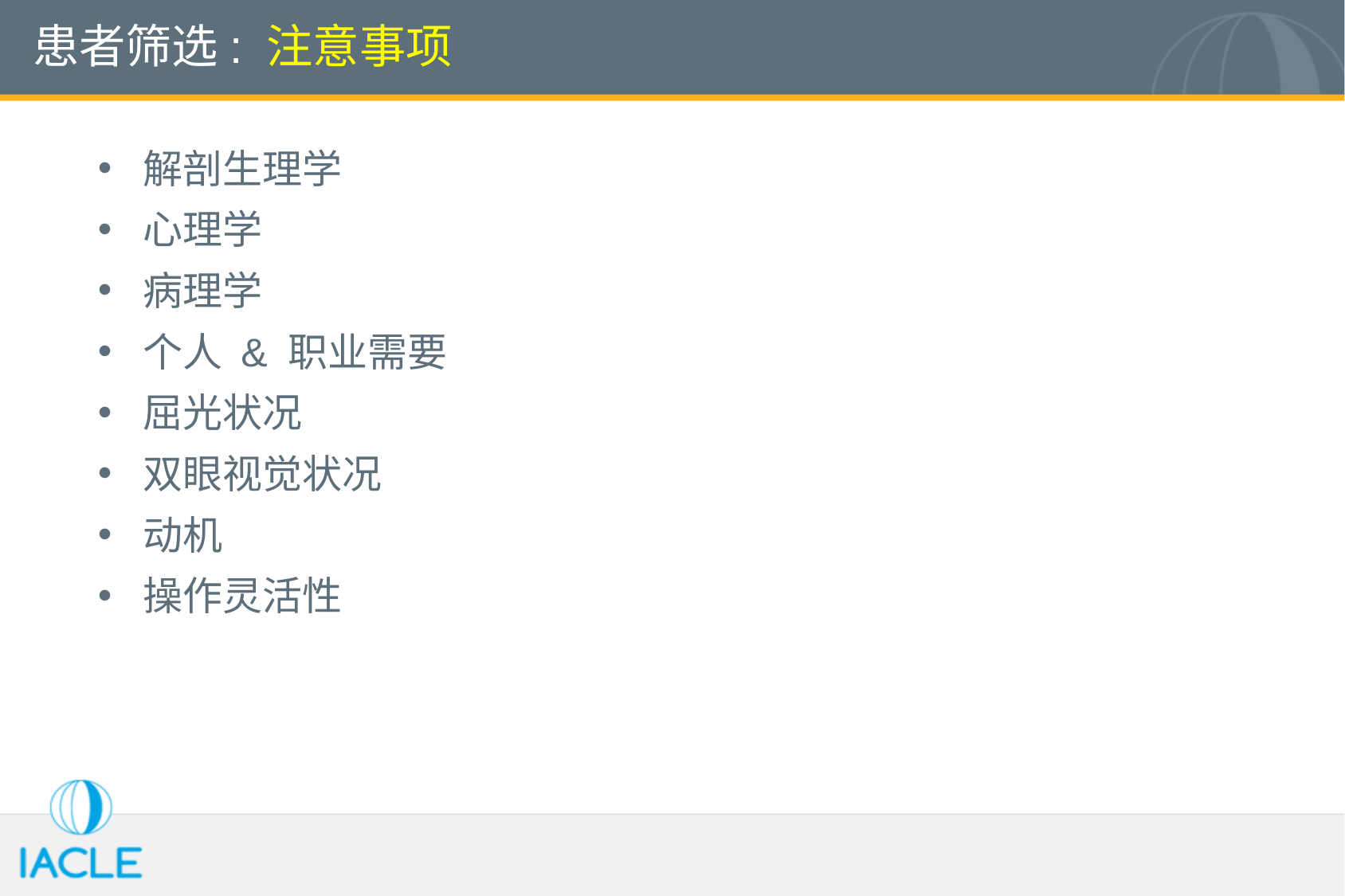

# 患者筛选: 注意事项
解剖生理学
心理学
病理学
个人 & 职业需要
屈光状况
双眼视觉状况
动机
操作灵活性